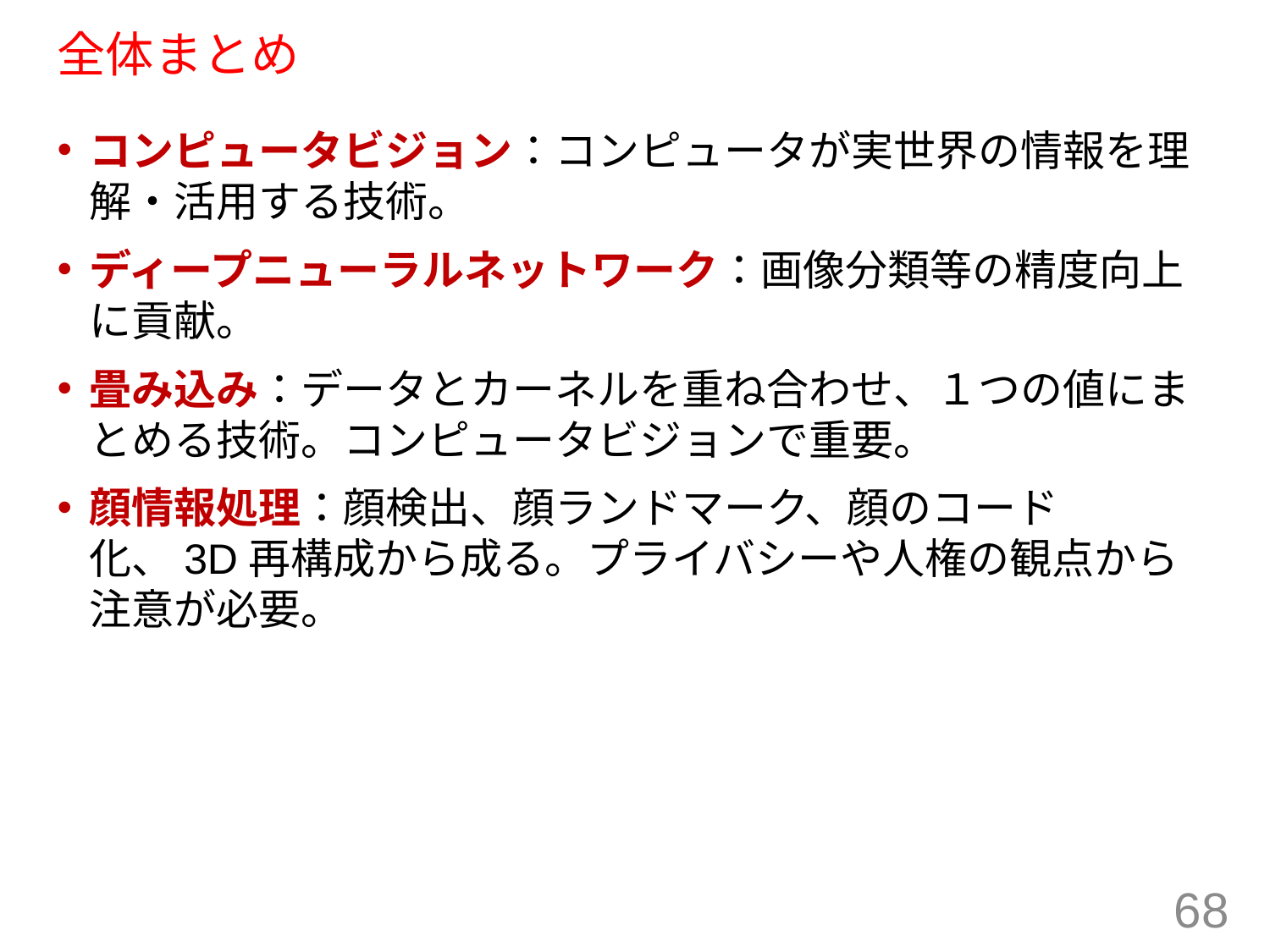

# 全体まとめ
コンピュータビジョン：コンピュータが実世界の情報を理解・活用する技術。
ディープニューラルネットワーク：画像分類等の精度向上に貢献。
畳み込み：データとカーネルを重ね合わせ、１つの値にまとめる技術。コンピュータビジョンで重要。
顔情報処理：顔検出、顔ランドマーク、顔のコード化、3D再構成から成る。プライバシーや人権の観点から注意が必要。
68